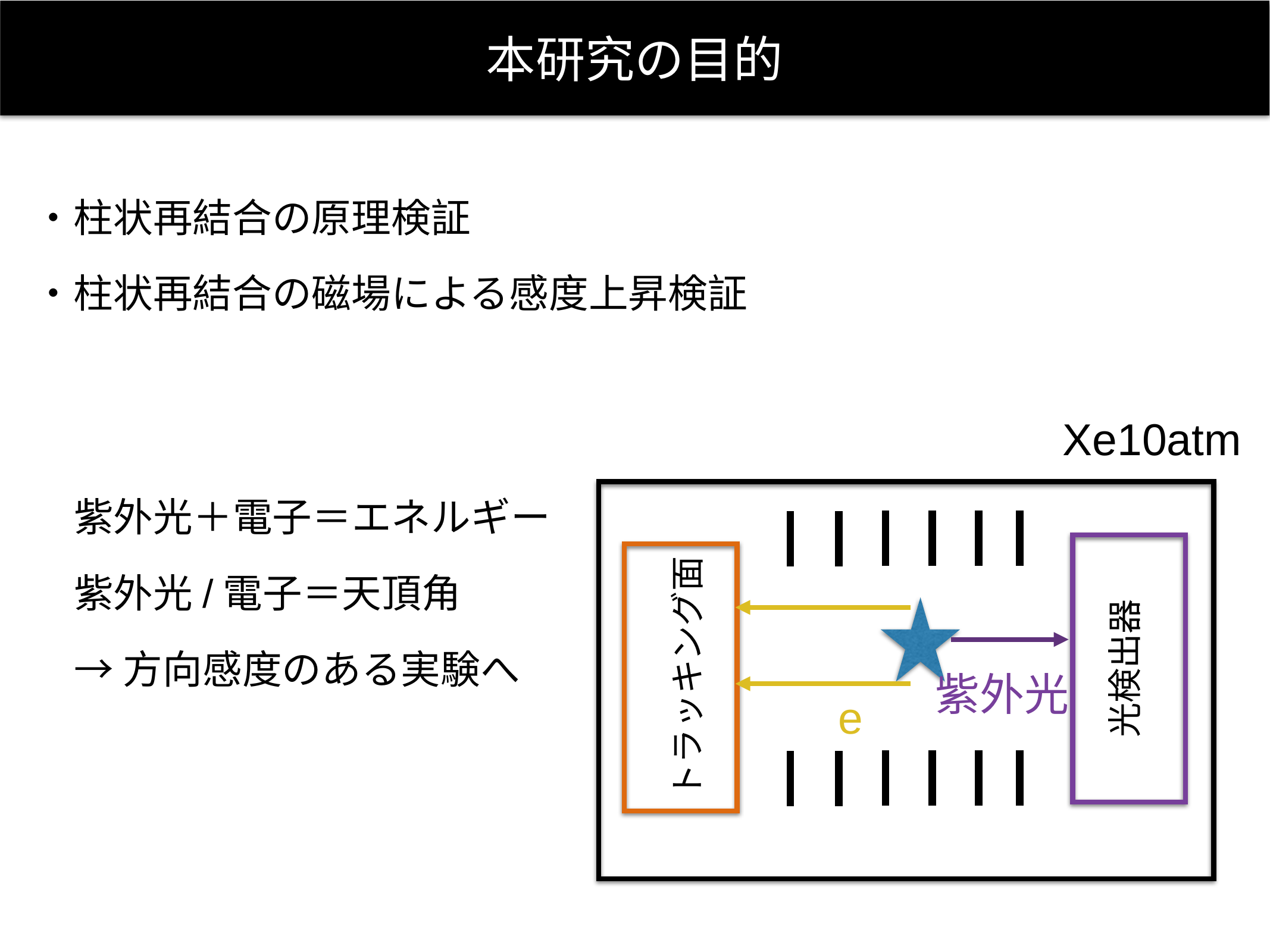

# 本研究の目的
・柱状再結合の原理検証
・柱状再結合の磁場による感度上昇検証
Xe10atm
紫外光＋電子＝エネルギー
紫外光/電子＝天頂角
→方向感度のある実験へ

光検出器
トラッキング面
紫外光

e

5